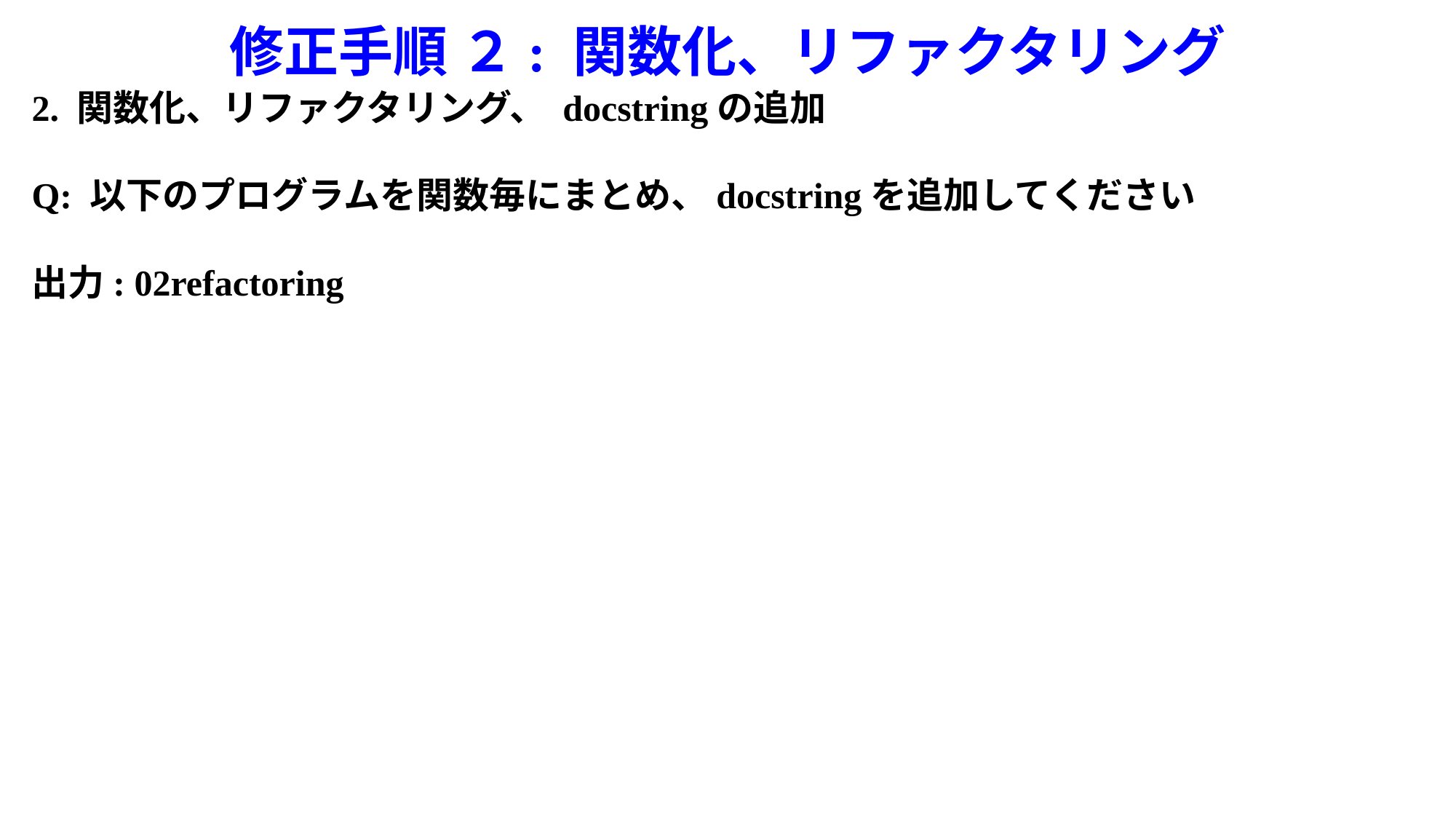

# 修正手順 ２: 関数化、リファクタリング
2. 関数化、リファクタリング、 docstringの追加

Q: 以下のプログラムを関数毎にまとめ、docstringを追加してください

出力: 02refactoring